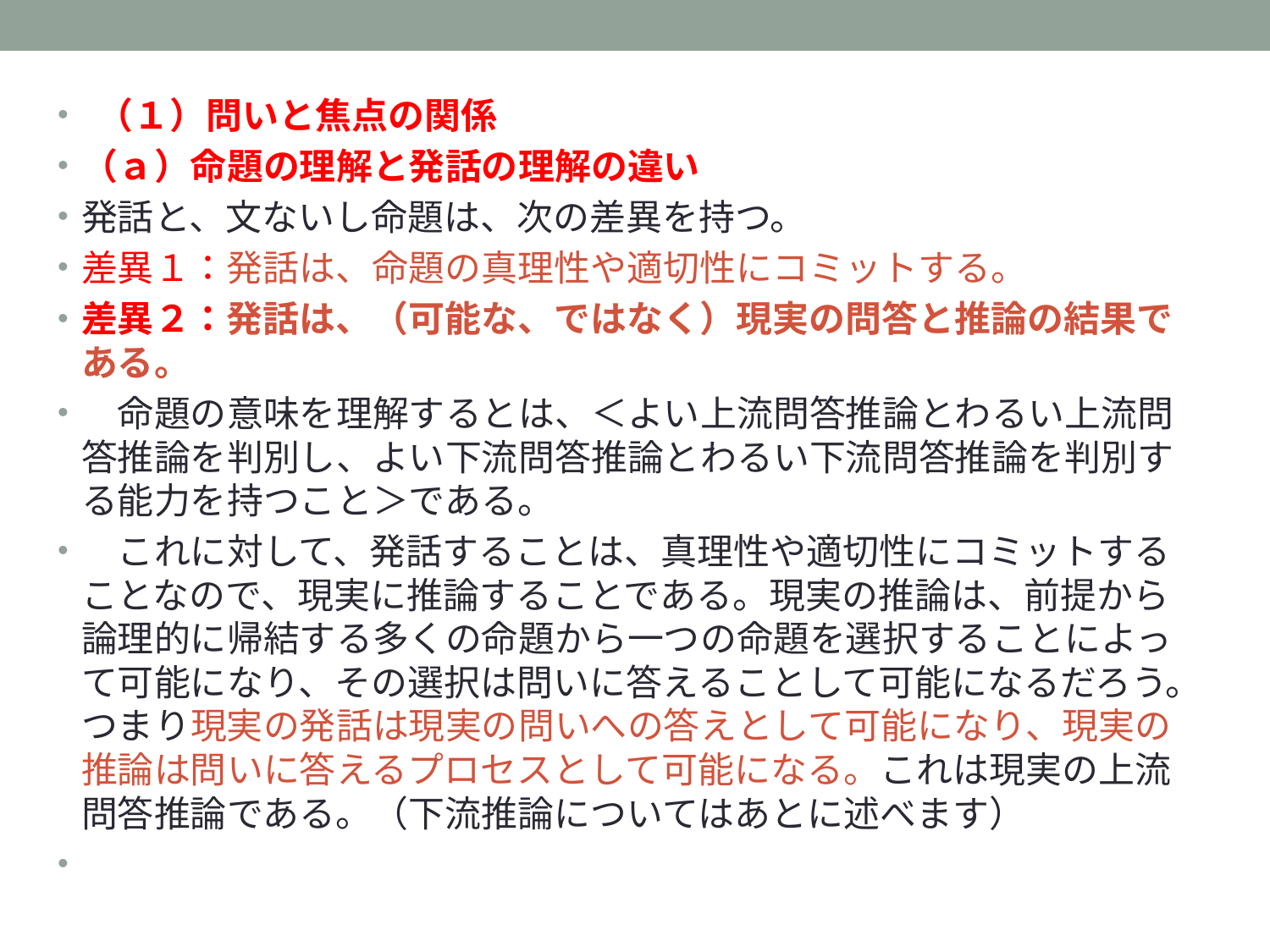

（１）問いと焦点の関係
（ａ）命題の理解と発話の理解の違い
発話と、文ないし命題は、次の差異を持つ。
差異１：発話は、命題の真理性や適切性にコミットする。
差異２：発話は、（可能な、ではなく）現実の問答と推論の結果である。
　命題の意味を理解するとは、＜よい上流問答推論とわるい上流問答推論を判別し、よい下流問答推論とわるい下流問答推論を判別する能力を持つこと＞である。
　これに対して、発話することは、真理性や適切性にコミットすることなので、現実に推論することである。現実の推論は、前提から論理的に帰結する多くの命題から一つの命題を選択することによって可能になり、その選択は問いに答えることして可能になるだろう。つまり現実の発話は現実の問いへの答えとして可能になり、現実の推論は問いに答えるプロセスとして可能になる。これは現実の上流問答推論である。（下流推論についてはあとに述べます）